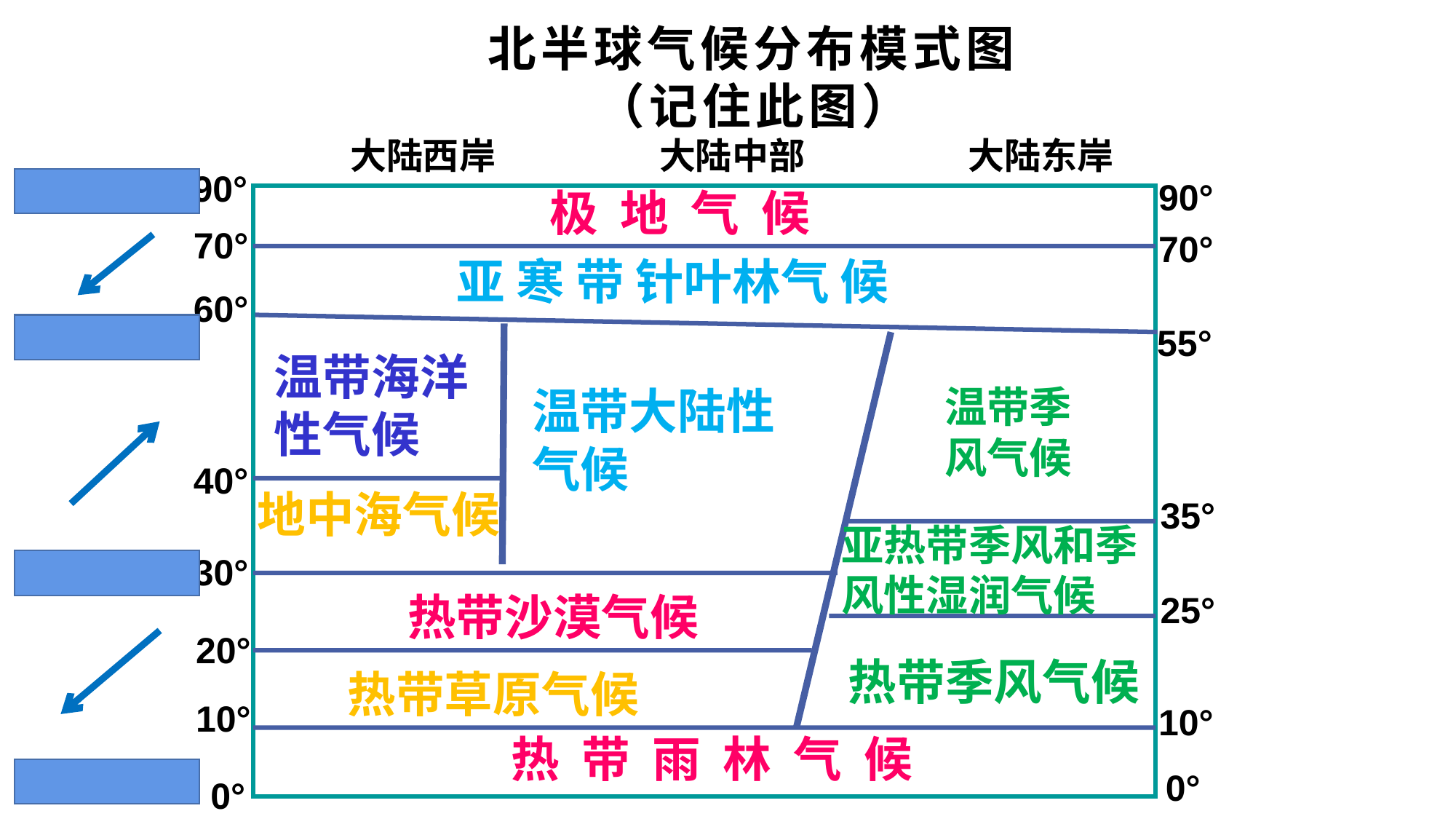

北半球气候分布模式图
（记住此图）
大陆西岸                    大陆中部                    大陆东岸
90°
90°

极  地  气  候

70°
70°
亚 寒 带 针叶林气 候

60°

55°

温带海洋性气候
温带大陆性气候
温带季风气候
40°

地中海气候
35°
亚热带季风和季风性湿润气候

30°

热带沙漠气候
25°

20°
热带季风气候

热带草原气候
10°
10°
热  带  雨  林  气  候

0°
0°